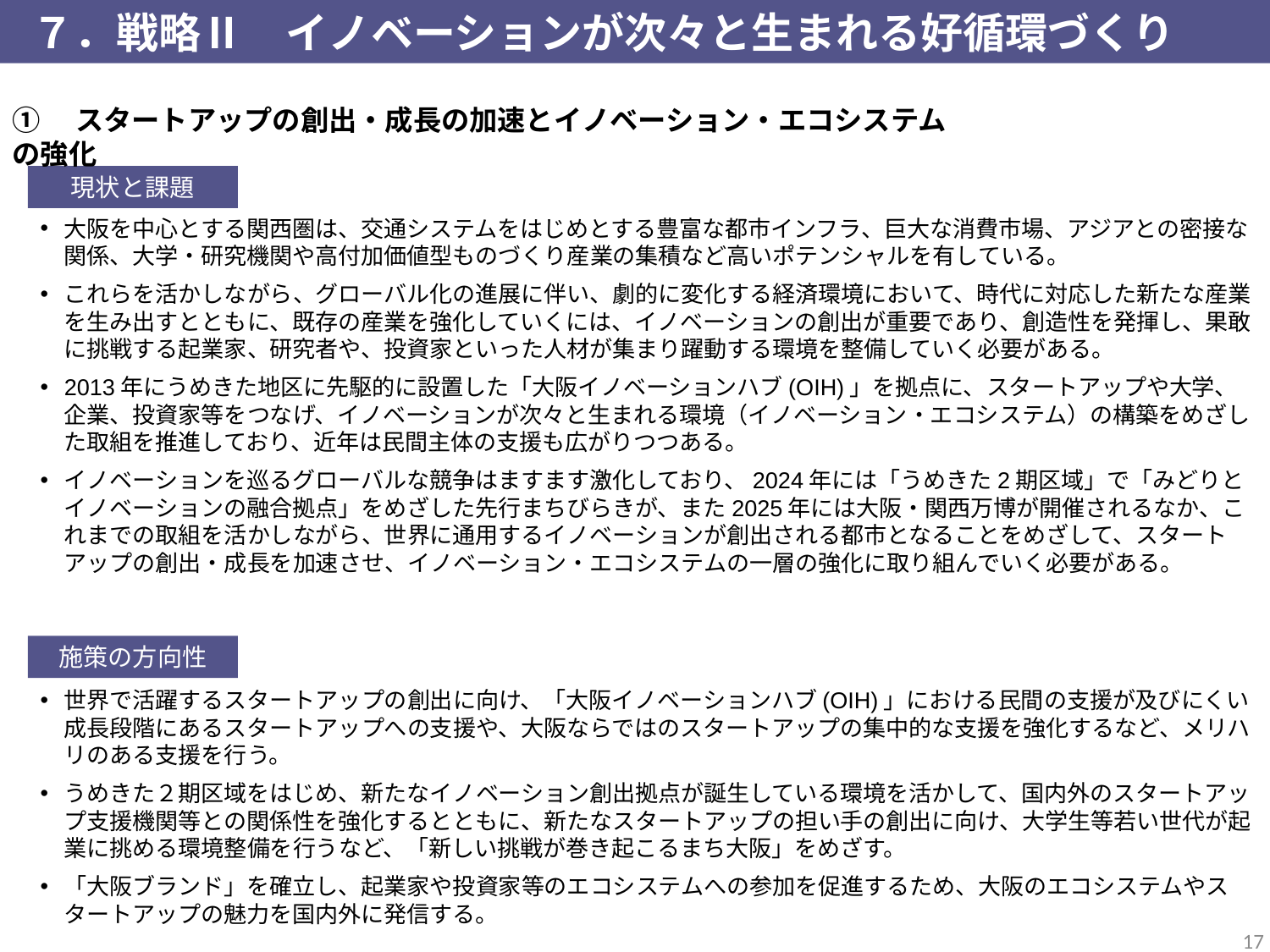

７．戦略Ⅱ　イノベーションが次々と生まれる好循環づくり
①　スタートアップの創出・成長の加速とイノベーション・エコシステムの強化
現状と課題
大阪を中心とする関西圏は、交通システムをはじめとする豊富な都市インフラ、巨大な消費市場、アジアとの密接な関係、大学・研究機関や高付加価値型ものづくり産業の集積など高いポテンシャルを有している。
これらを活かしながら、グローバル化の進展に伴い、劇的に変化する経済環境において、時代に対応した新たな産業を生み出すとともに、既存の産業を強化していくには、イノベーションの創出が重要であり、創造性を発揮し、果敢に挑戦する起業家、研究者や、投資家といった人材が集まり躍動する環境を整備していく必要がある。
2013年にうめきた地区に先駆的に設置した「大阪イノベーションハブ(OIH)」を拠点に、スタートアップや大学、企業、投資家等をつなげ、イノベーションが次々と生まれる環境（イノベーション・エコシステム）の構築をめざした取組を推進しており、近年は民間主体の支援も広がりつつある。
イノベーションを巡るグローバルな競争はますます激化しており、2024年には「うめきた2期区域」で「みどりとイノベーションの融合拠点」をめざした先行まちびらきが、また2025年には大阪・関西万博が開催されるなか、これまでの取組を活かしながら、世界に通用するイノベーションが創出される都市となることをめざして、スタートアップの創出・成長を加速させ、イノベーション・エコシステムの一層の強化に取り組んでいく必要がある。
施策の方向性
世界で活躍するスタートアップの創出に向け、「大阪イノベーションハブ(OIH)」における民間の支援が及びにくい成長段階にあるスタートアップへの支援や、大阪ならではのスタートアップの集中的な支援を強化するなど、メリハリのある支援を行う。
うめきた２期区域をはじめ、新たなイノベーション創出拠点が誕生している環境を活かして、国内外のスタートアップ支援機関等との関係性を強化するとともに、新たなスタートアップの担い手の創出に向け、大学生等若い世代が起業に挑める環境整備を行うなど、「新しい挑戦が巻き起こるまち大阪」をめざす。
「大阪ブランド」を確立し、起業家や投資家等のエコシステムへの参加を促進するため、大阪のエコシステムやスタートアップの魅力を国内外に発信する。
17